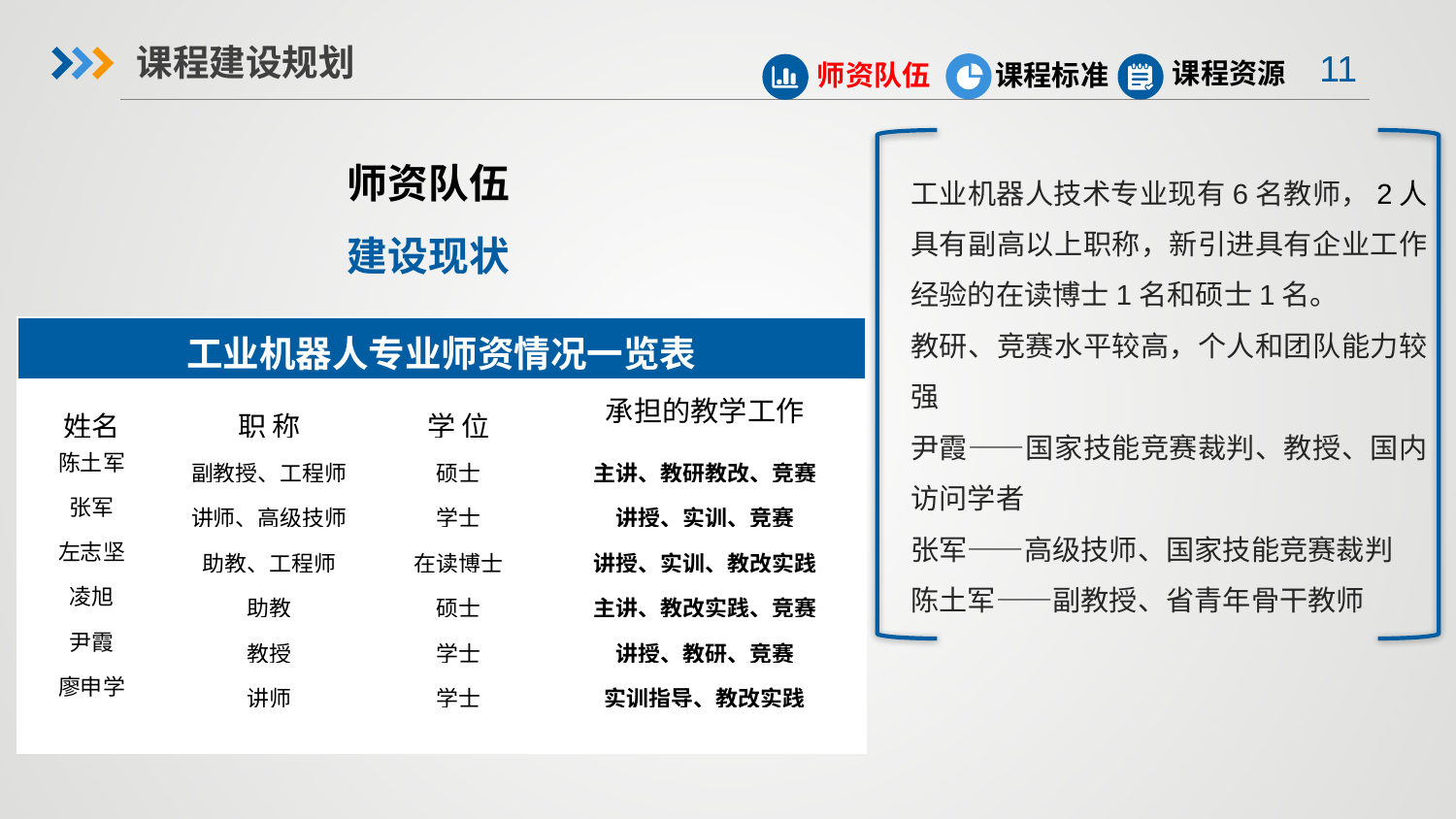

课程建设规划
课程资源
课程标准
师资队伍

师资队伍
建设现状
工业机器人技术专业现有6名教师，2人具有副高以上职称，新引进具有企业工作经验的在读博士1名和硕士1名。
教研、竞赛水平较高，个人和团队能力较强
尹霞——国家技能竞赛裁判、教授、国内访问学者
张军——高级技师、国家技能竞赛裁判
陈土军——副教授、省青年骨干教师

| 工业机器人专业师资情况一览表 |  |  |  |
| --- | --- | --- | --- |
| 姓名 | 职 称 | 学 位 | 承担的教学工作 |
| 陈土军 | 副教授、工程师 | 硕士 | 主讲、教研教改、竞赛 |
| 张军 | 讲师、高级技师 | 学士 | 讲授、实训、竞赛 |
| 左志坚 | 助教、工程师 | 在读博士 | 讲授、实训、教改实践 |
| 凌旭 | 助教 | 硕士 | 主讲、教改实践、竞赛 |
| 尹霞 | 教授 | 学士 | 讲授、教研、竞赛 |
| 廖申学 | 讲师 | 学士 | 实训指导、教改实践 |
|  |  |  |  |